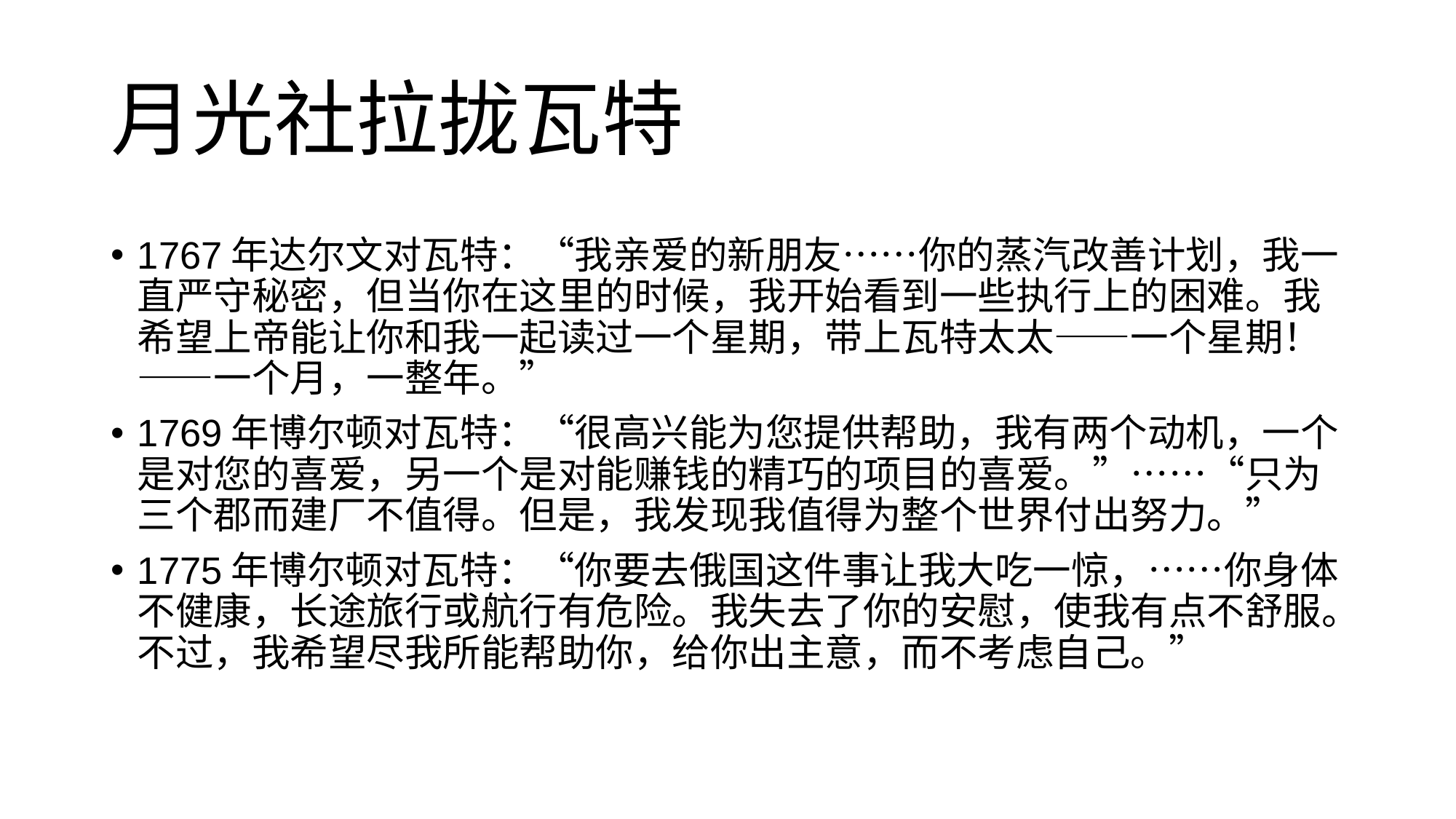

# 月光社拉拢瓦特
1767年达尔文对瓦特：“我亲爱的新朋友……你的蒸汽改善计划，我一直严守秘密，但当你在这里的时候，我开始看到一些执行上的困难。我希望上帝能让你和我一起读过一个星期，带上瓦特太太——一个星期！——一个月，一整年。”
1769年博尔顿对瓦特：“很高兴能为您提供帮助，我有两个动机，一个是对您的喜爱，另一个是对能赚钱的精巧的项目的喜爱。”……“只为三个郡而建厂不值得。但是，我发现我值得为整个世界付出努力。”
1775年博尔顿对瓦特：“你要去俄国这件事让我大吃一惊，……你身体不健康，长途旅行或航行有危险。我失去了你的安慰，使我有点不舒服。不过，我希望尽我所能帮助你，给你出主意，而不考虑自己。”